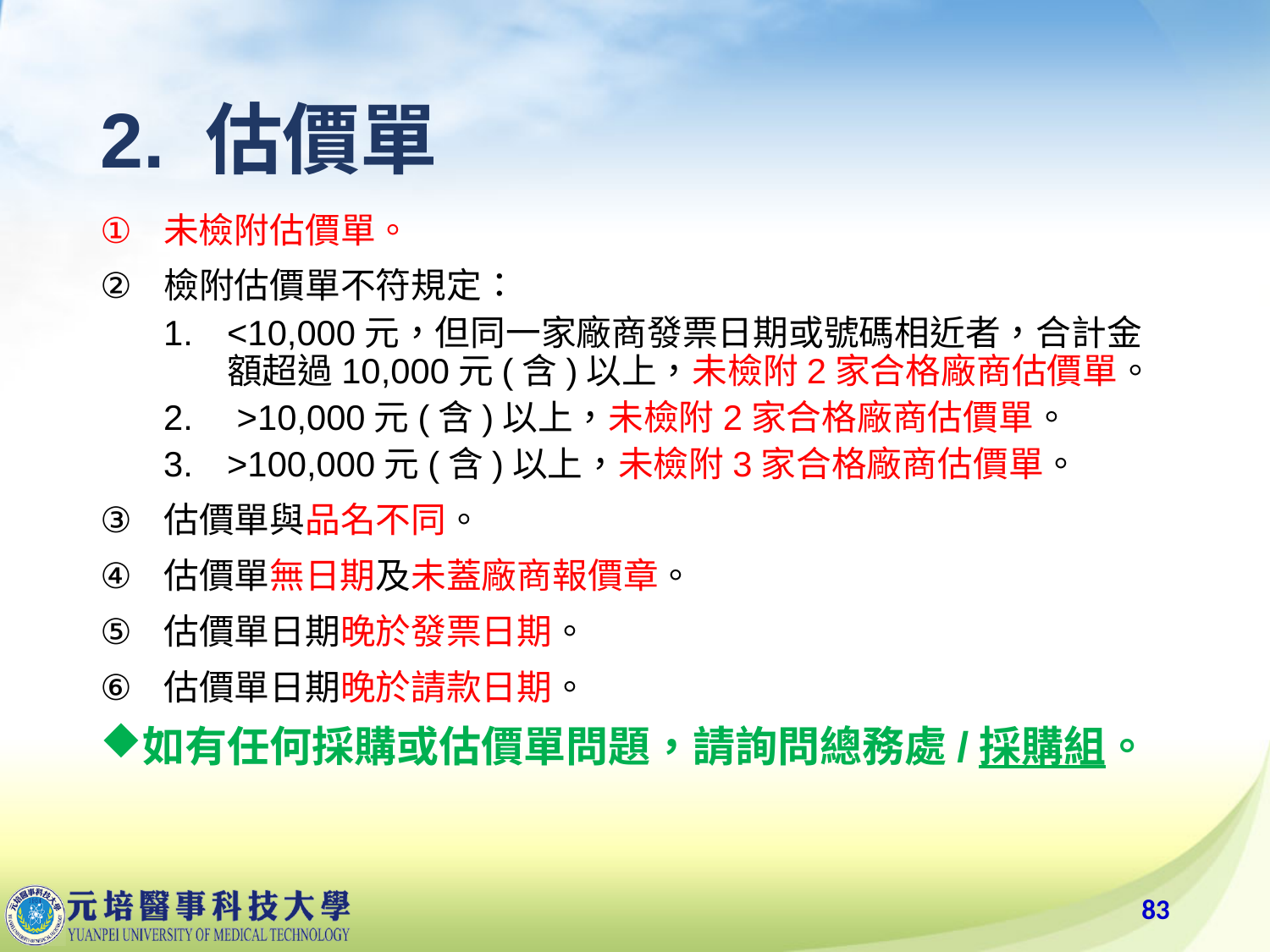

# 2. 估價單
未檢附估價單。
檢附估價單不符規定：
<10,000元，但同一家廠商發票日期或號碼相近者，合計金額超過10,000元(含)以上，未檢附2家合格廠商估價單。
 >10,000元(含)以上，未檢附2家合格廠商估價單。
>100,000元(含)以上，未檢附3家合格廠商估價單。
估價單與品名不同。
估價單無日期及未蓋廠商報價章。
估價單日期晚於發票日期。
估價單日期晚於請款日期。
如有任何採購或估價單問題，請詢問總務處/採購組。

83